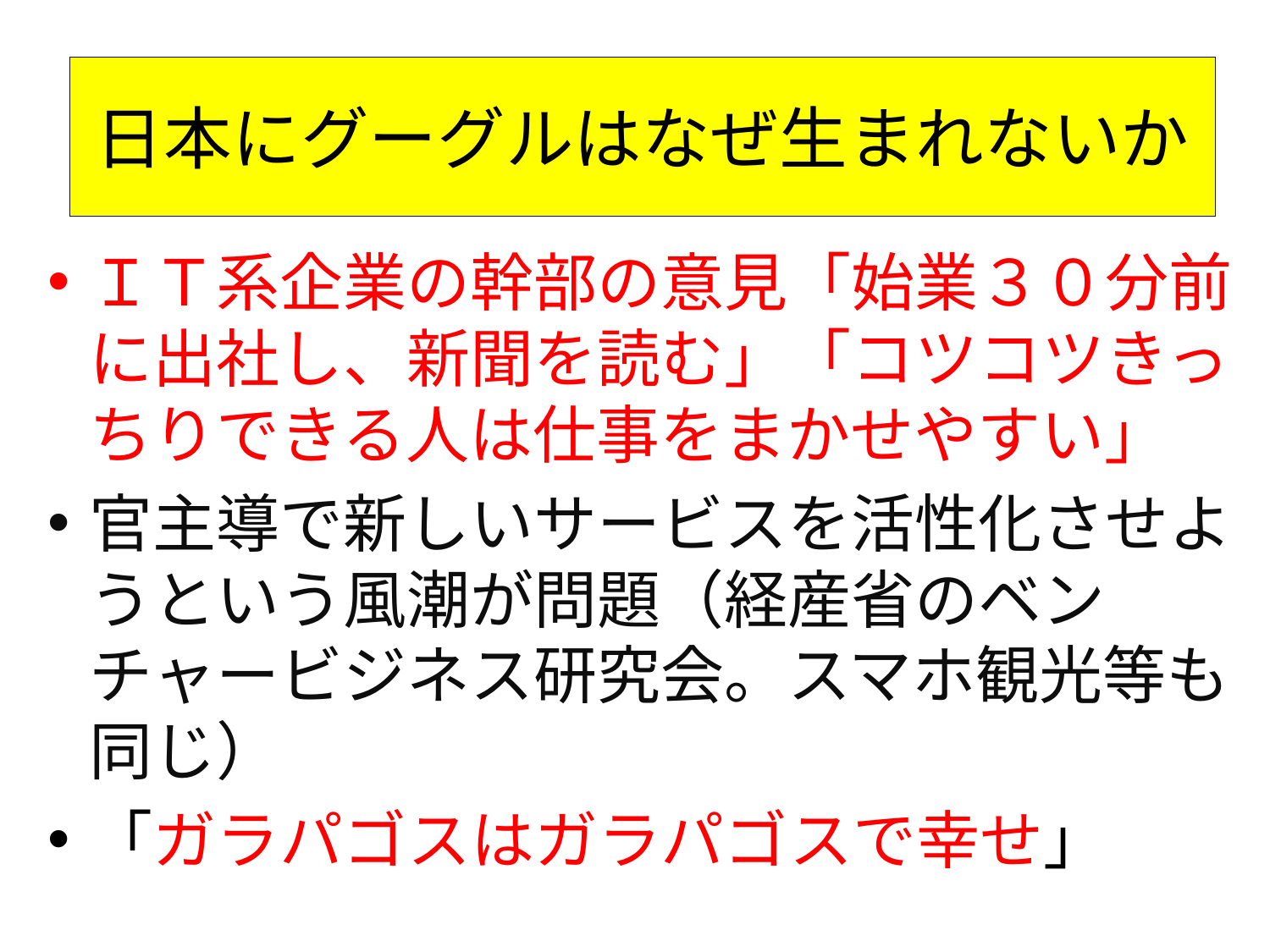

# 日本にグーグルはなぜ生まれないか
ＩＴ系企業の幹部の意見「始業３０分前に出社し、新聞を読む」「コツコツきっちりできる人は仕事をまかせやすい」
官主導で新しいサービスを活性化させようという風潮が問題（経産省のベンチャービジネス研究会。スマホ観光等も同じ）
「ガラパゴスはガラパゴスで幸せ」